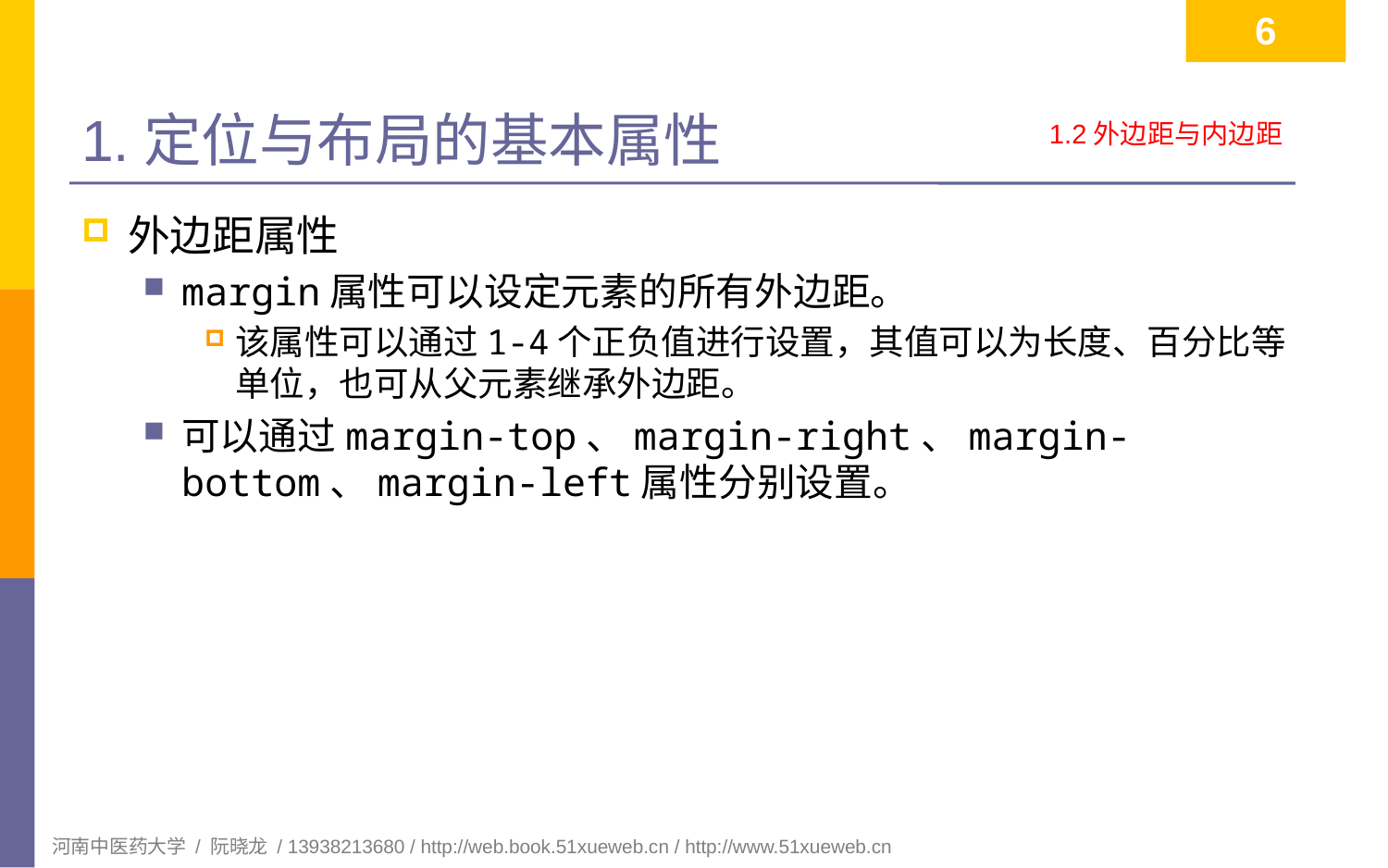

6
# 1.定位与布局的基本属性
1.2外边距与内边距
外边距属性
margin属性可以设定元素的所有外边距。
该属性可以通过1-4个正负值进行设置，其值可以为长度、百分比等单位，也可从父元素继承外边距。
可以通过margin-top、margin-right、margin-bottom、margin-left属性分别设置。